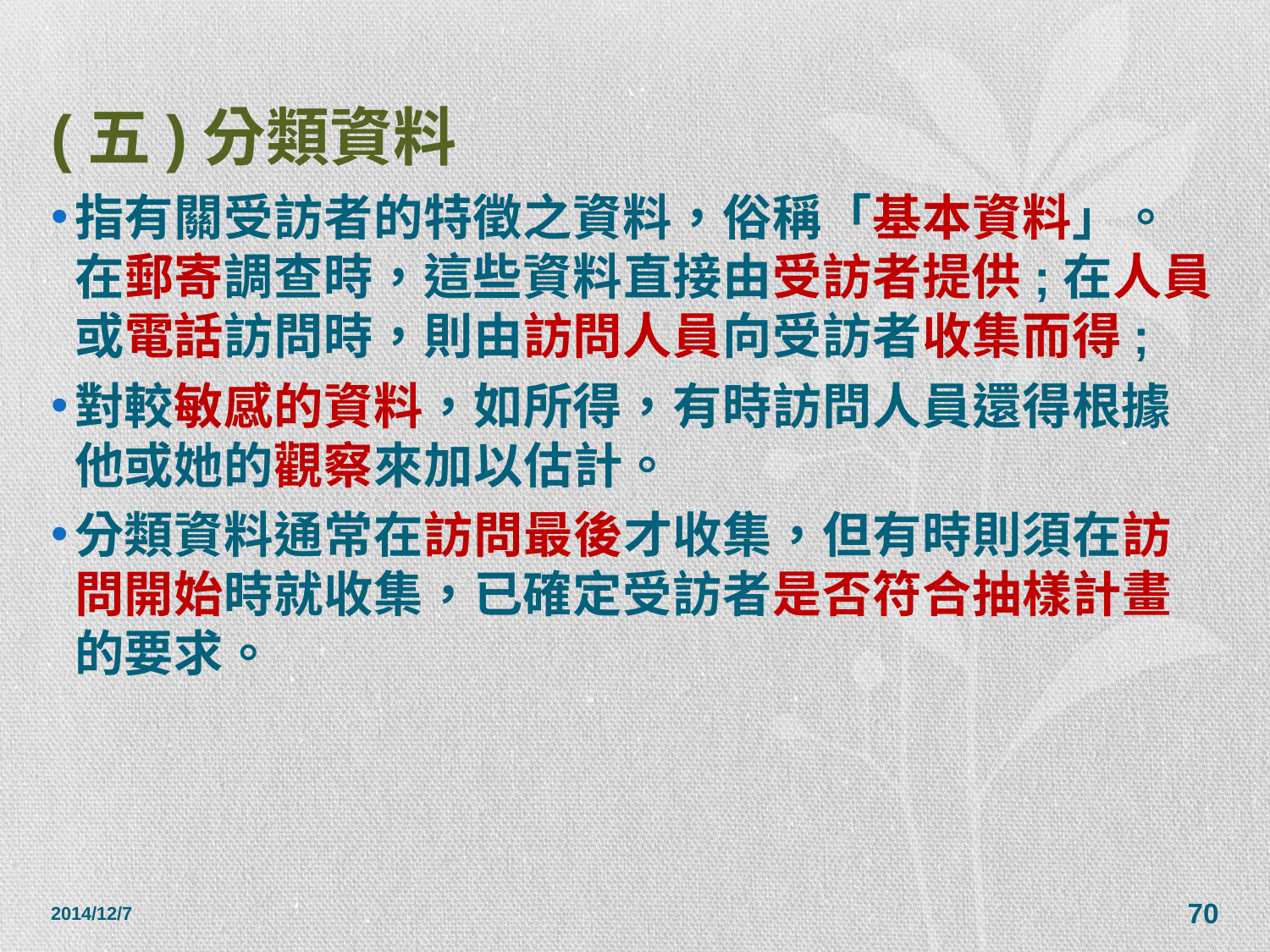

# (五)分類資料
指有關受訪者的特徵之資料，俗稱「基本資料」。在郵寄調查時，這些資料直接由受訪者提供;在人員或電話訪問時，則由訪問人員向受訪者收集而得;
對較敏感的資料，如所得，有時訪問人員還得根據他或她的觀察來加以估計。
分類資料通常在訪問最後才收集，但有時則須在訪問開始時就收集，已確定受訪者是否符合抽樣計畫的要求。

2014/12/7
70